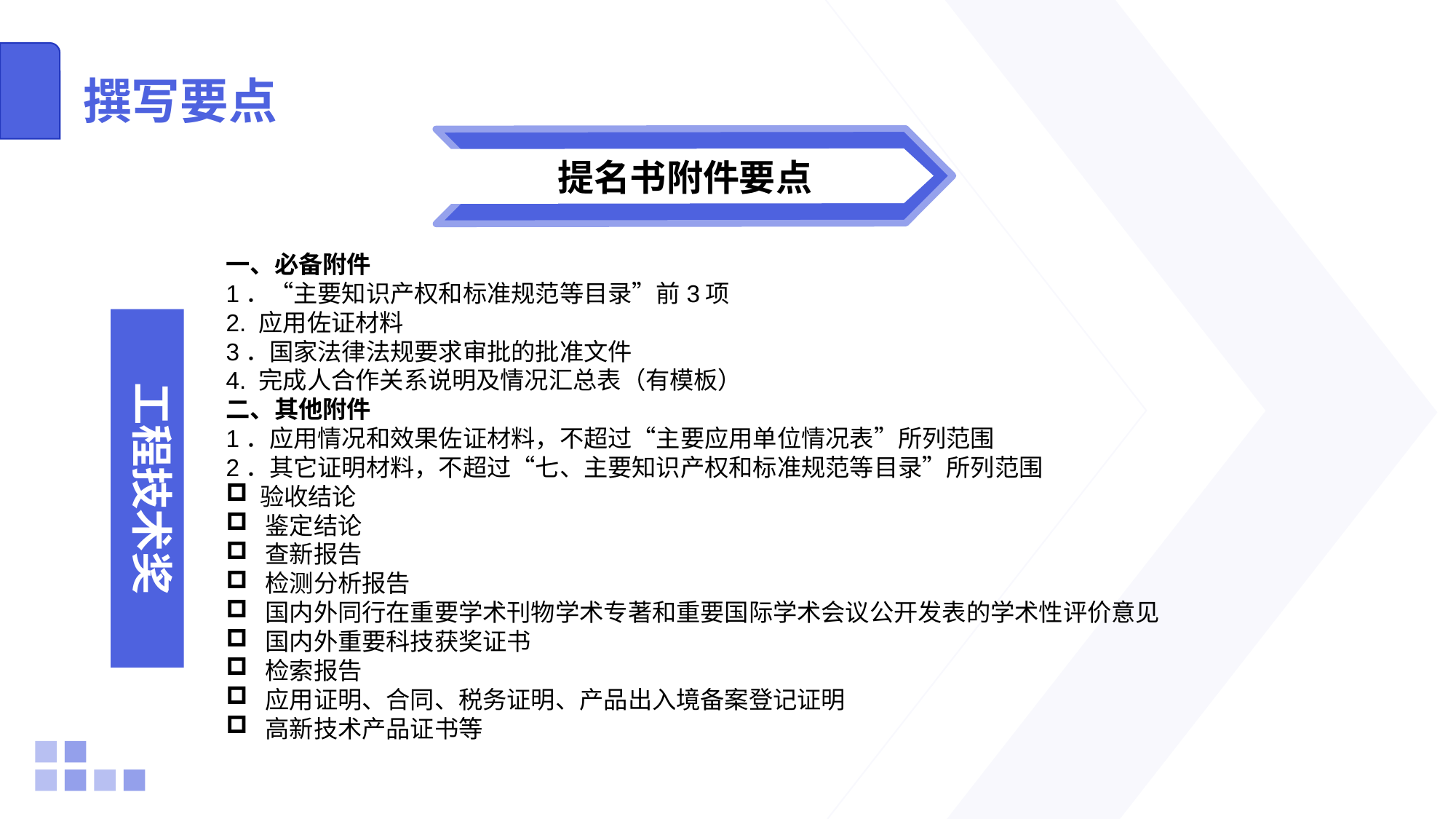

# 撰写要点

提名书附件要点
一、必备附件
1．“主要知识产权和标准规范等目录”前3项
2. 应用佐证材料
3．国家法律法规要求审批的批准文件
4. 完成人合作关系说明及情况汇总表（有模板）
二、其他附件
1．应用情况和效果佐证材料，不超过“主要应用单位情况表”所列范围
2．其它证明材料，不超过“七、主要知识产权和标准规范等目录”所列范围
 验收结论
  鉴定结论
  查新报告
  检测分析报告
  国内外同行在重要学术刊物学术专著和重要国际学术会议公开发表的学术性评价意见
  国内外重要科技获奖证书
  检索报告
  应用证明、合同、税务证明、产品出入境备案登记证明
  高新技术产品证书等
工程技术奖